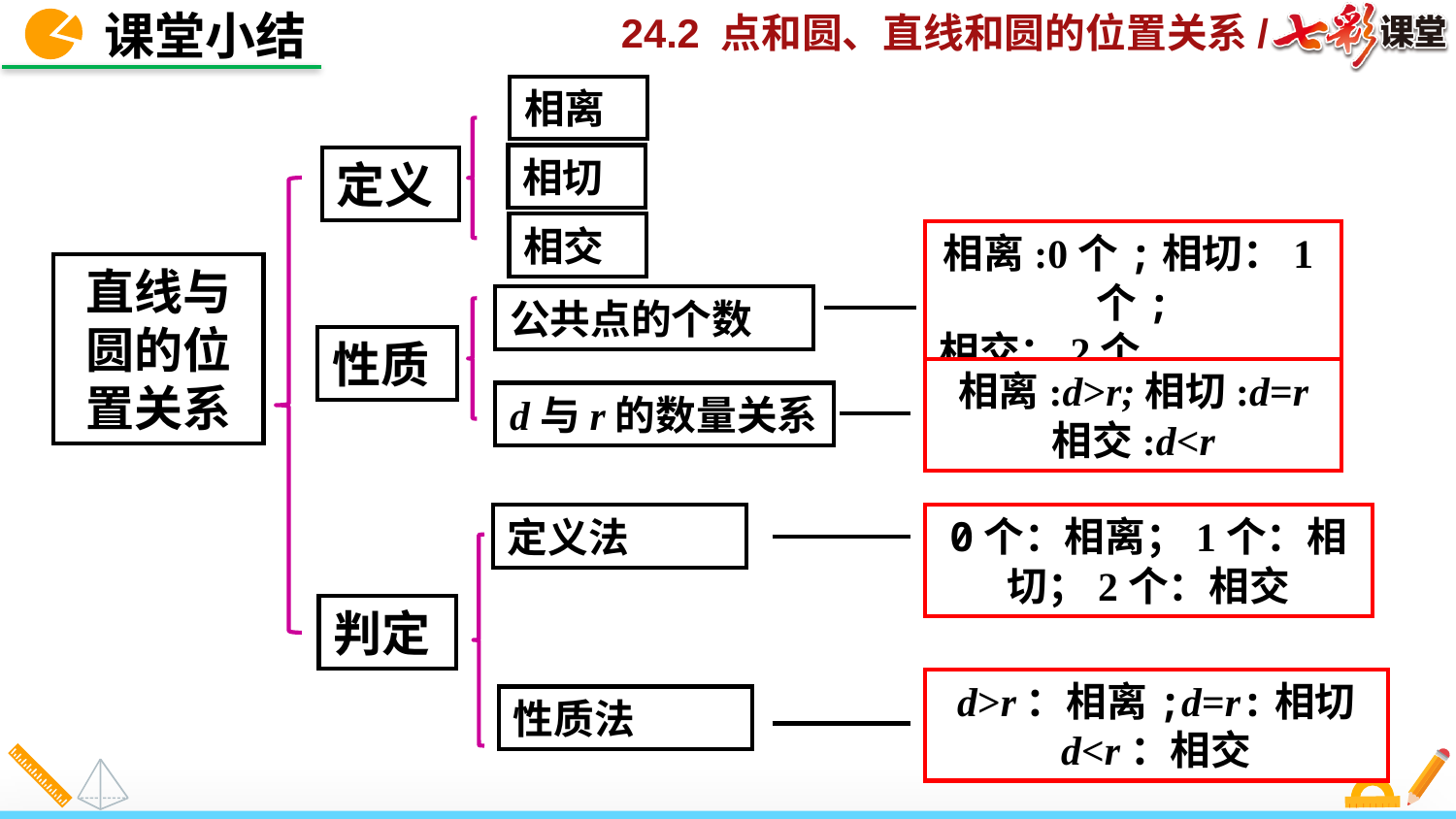

课堂小结

相离

相切
定义

相交
相离:0个;相切：1个;
相交：2个
直线与圆的位置关系
公共点的个数

性质
相离:d>r;相切:d=r
相交:d<r
d与r的数量关系
定义法
0个：相离；1个：相切；2个：相交

判定
d>r：相离;d=r:相切
d<r：相交
性质法